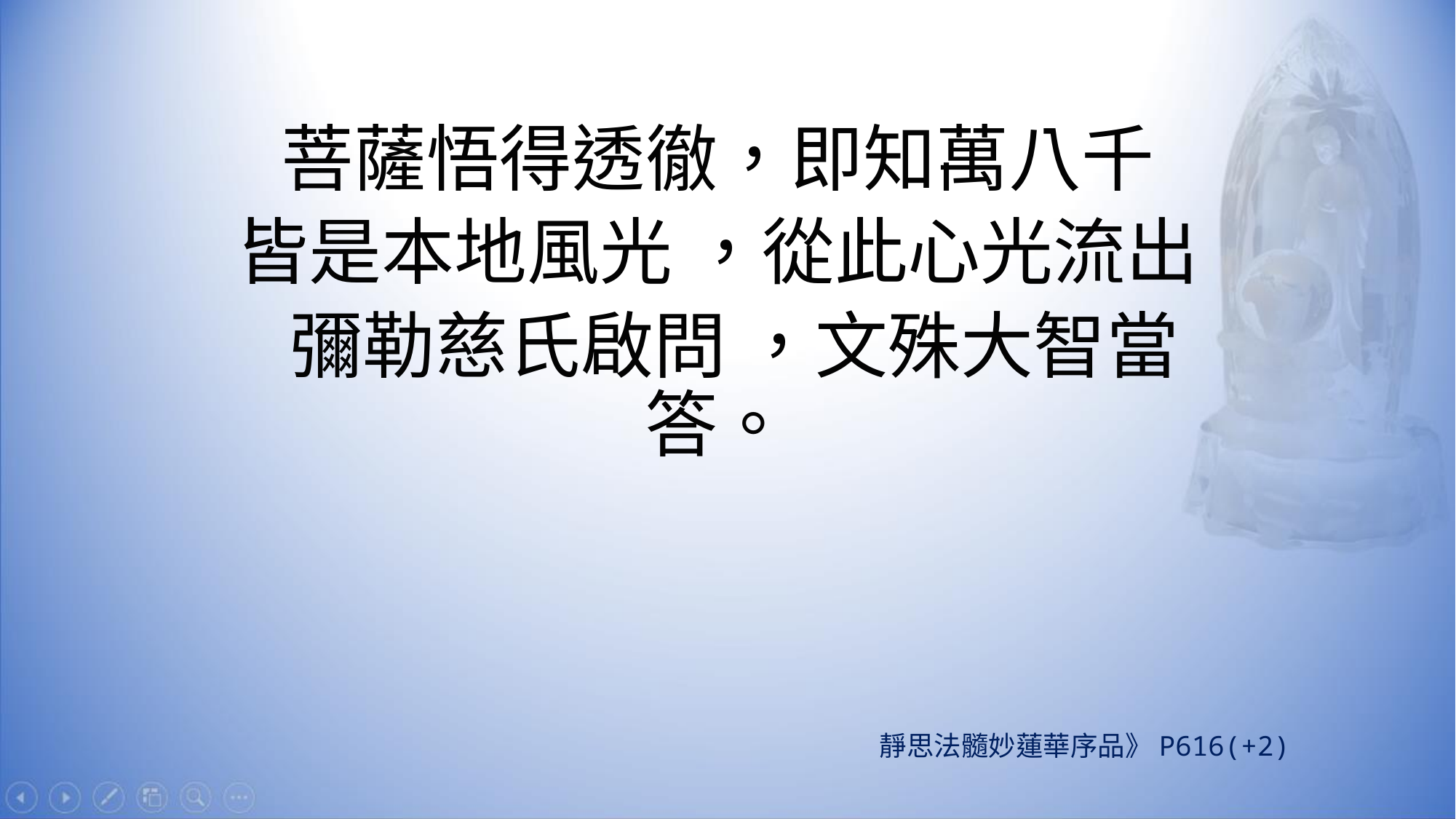

菩薩悟得透徹，即知萬八千
皆是本地風光 ，從此心光流出
 彌勒慈氏啟問 ，文殊大智當答。
靜思法髓妙蓮華序品》P616(+2)